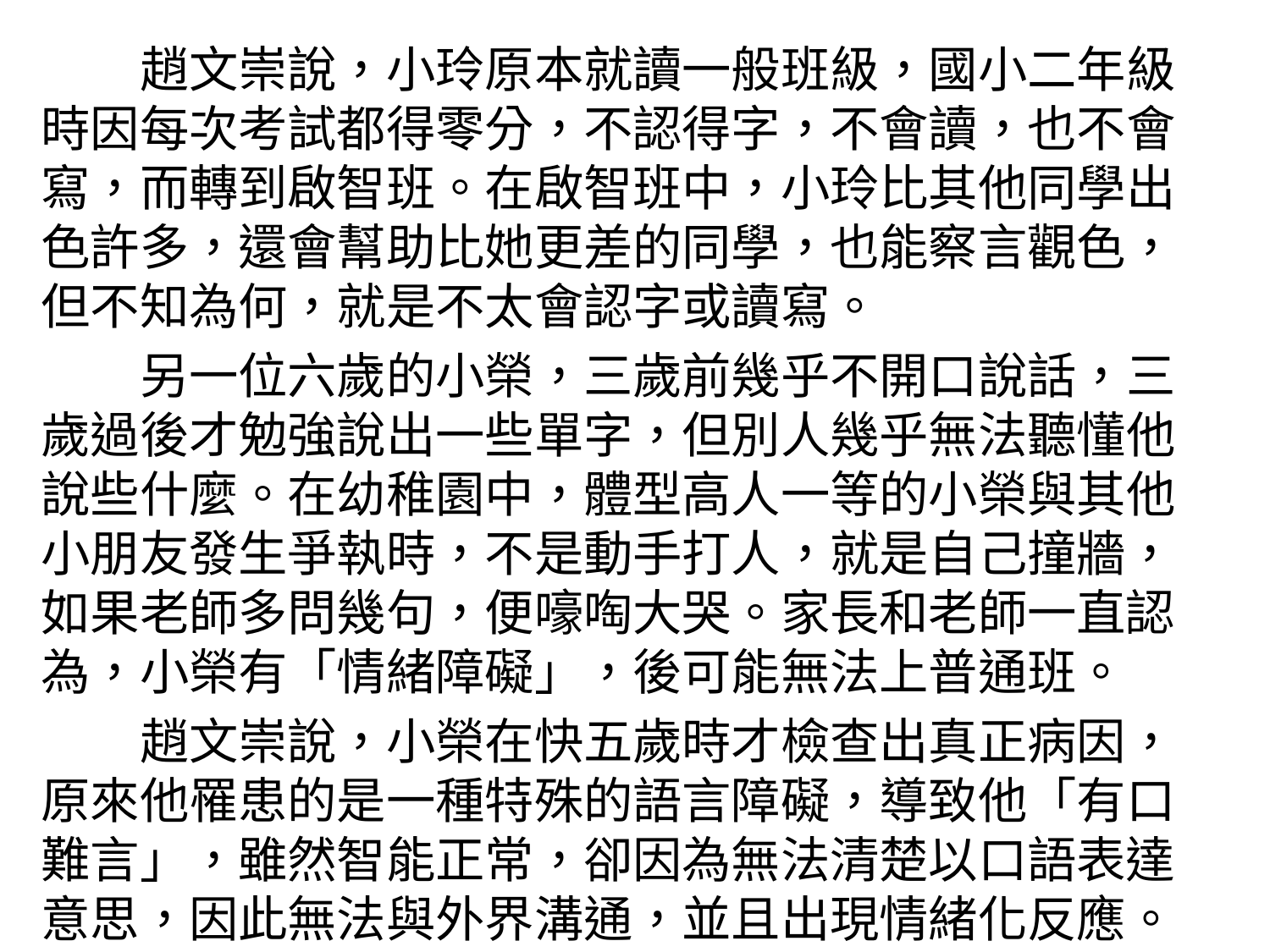

趙文崇說，小玲原本就讀一般班級，國小二年級時因每次考試都得零分，不認得字，不會讀，也不會寫，而轉到啟智班。在啟智班中，小玲比其他同學出色許多，還會幫助比她更差的同學，也能察言觀色，但不知為何，就是不太會認字或讀寫。
　　另一位六歲的小榮，三歲前幾乎不開口說話，三歲過後才勉強說出一些單字，但別人幾乎無法聽懂他說些什麼。在幼稚園中，體型高人一等的小榮與其他小朋友發生爭執時，不是動手打人，就是自己撞牆，如果老師多問幾句，便嚎啕大哭。家長和老師一直認為，小榮有「情緒障礙」，後可能無法上普通班。
　　趙文崇說，小榮在快五歲時才檢查出真正病因，原來他罹患的是一種特殊的語言障礙，導致他「有口難言」，雖然智能正常，卻因為無法清楚以口語表達意思，因此無法與外界溝通，並且出現情緒化反應。